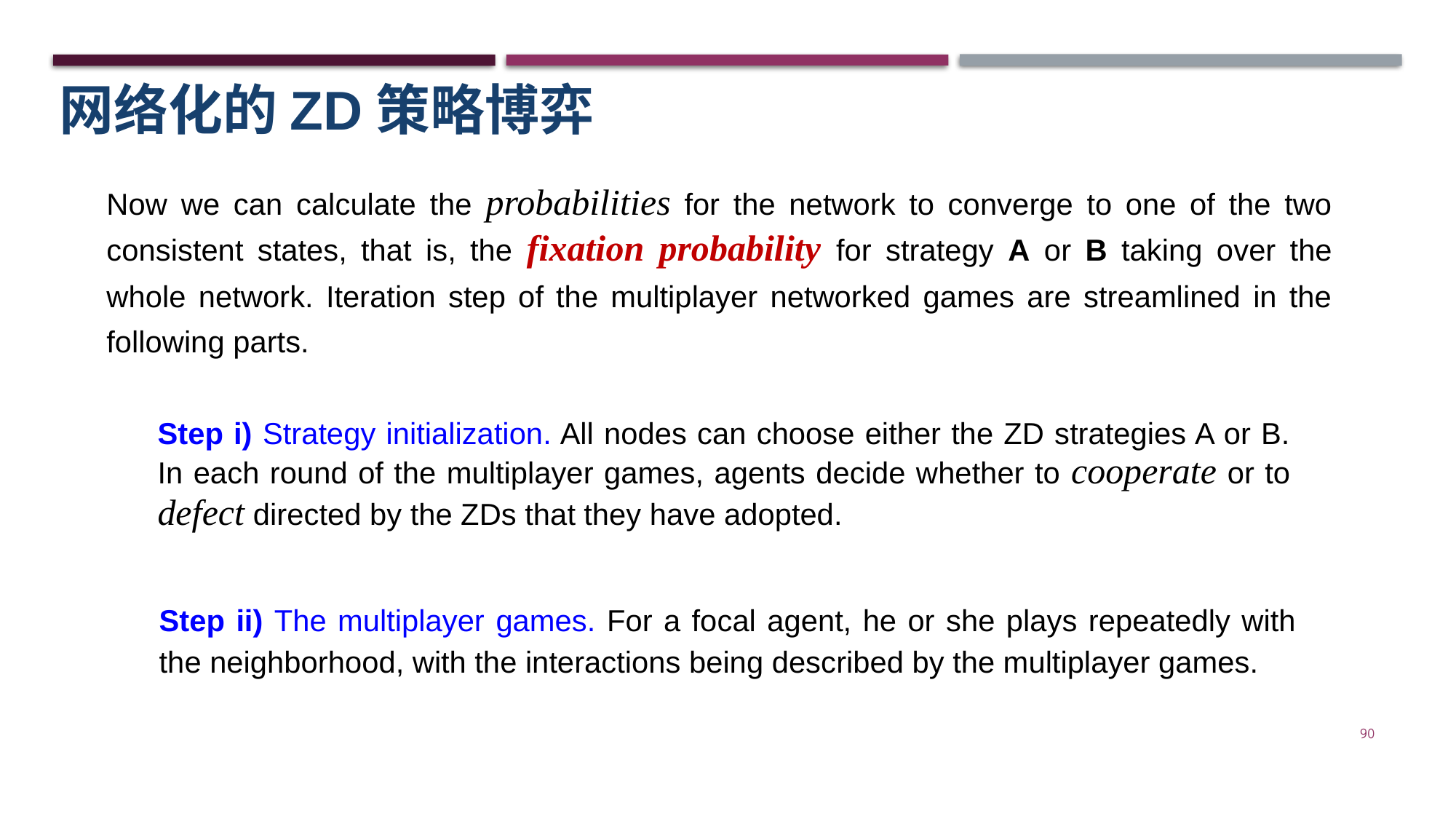

网络化的ZD策略博弈
Now we can calculate the probabilities for the network to converge to one of the two consistent states, that is, the fixation probability for strategy A or B taking over the whole network. Iteration step of the multiplayer networked games are streamlined in the following parts.
Step i) Strategy initialization. All nodes can choose either the ZD strategies A or B. In each round of the multiplayer games, agents decide whether to cooperate or to defect directed by the ZDs that they have adopted.
Step ii) The multiplayer games. For a focal agent, he or she plays repeatedly with the neighborhood, with the interactions being described by the multiplayer games.
90